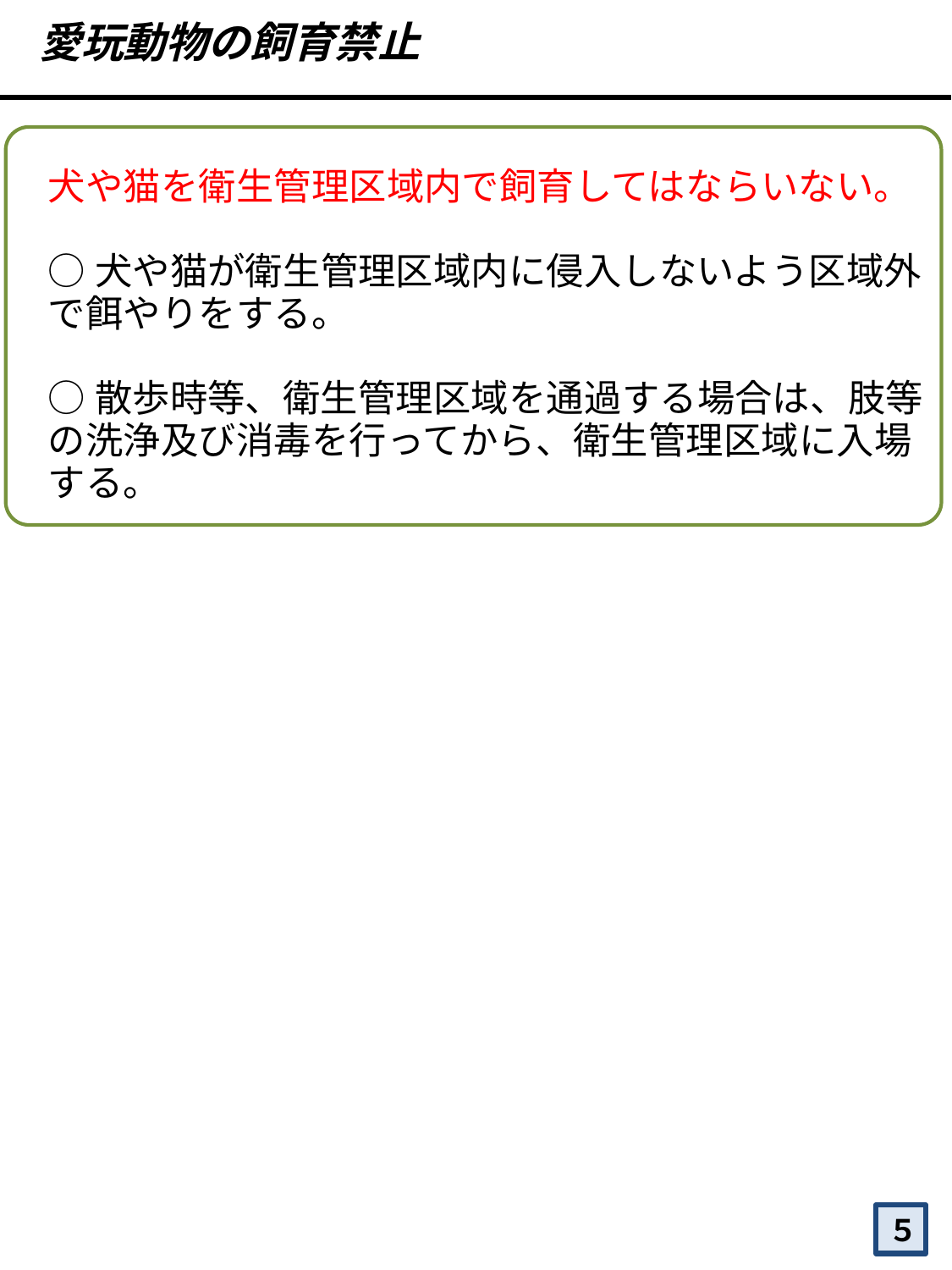

愛玩動物の飼育禁止

犬や猫を衛生管理区域内で飼育してはならいない。

○犬や猫が衛生管理区域内に侵入しないよう区域外で餌やりをする。

○散歩時等、衛生管理区域を通過する場合は、肢等の洗浄及び消毒を行ってから、衛生管理区域に入場する。

５